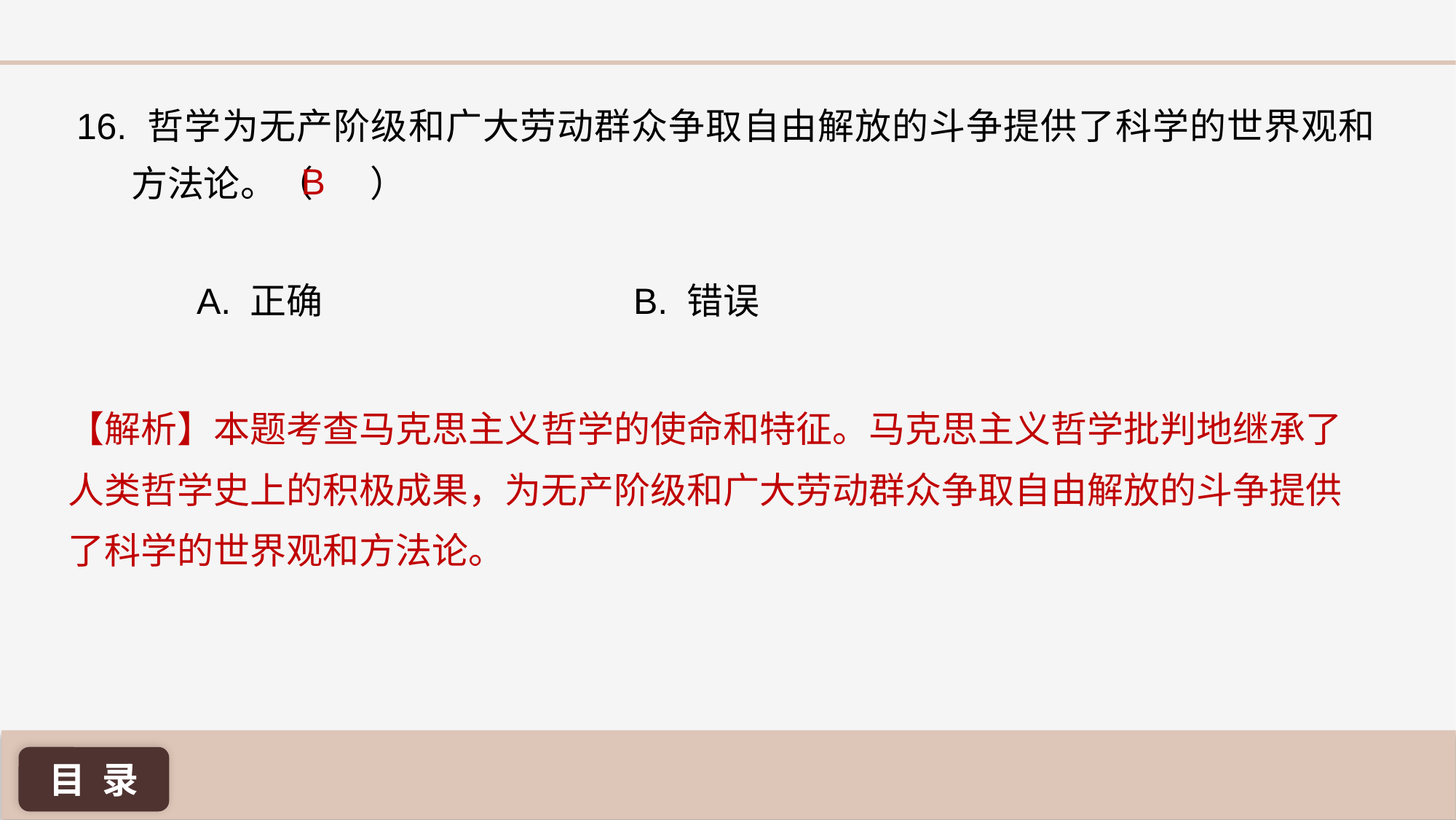

16. 哲学为无产阶级和广大劳动群众争取自由解放的斗争提供了科学的世界观和方法论。（       ）
B
A. 正确 			B. 错误
【解析】本题考查马克思主义哲学的使命和特征。马克思主义哲学批判地继承了人类哲学史上的积极成果，为无产阶级和广大劳动群众争取自由解放的斗争提供了科学的世界观和方法论。